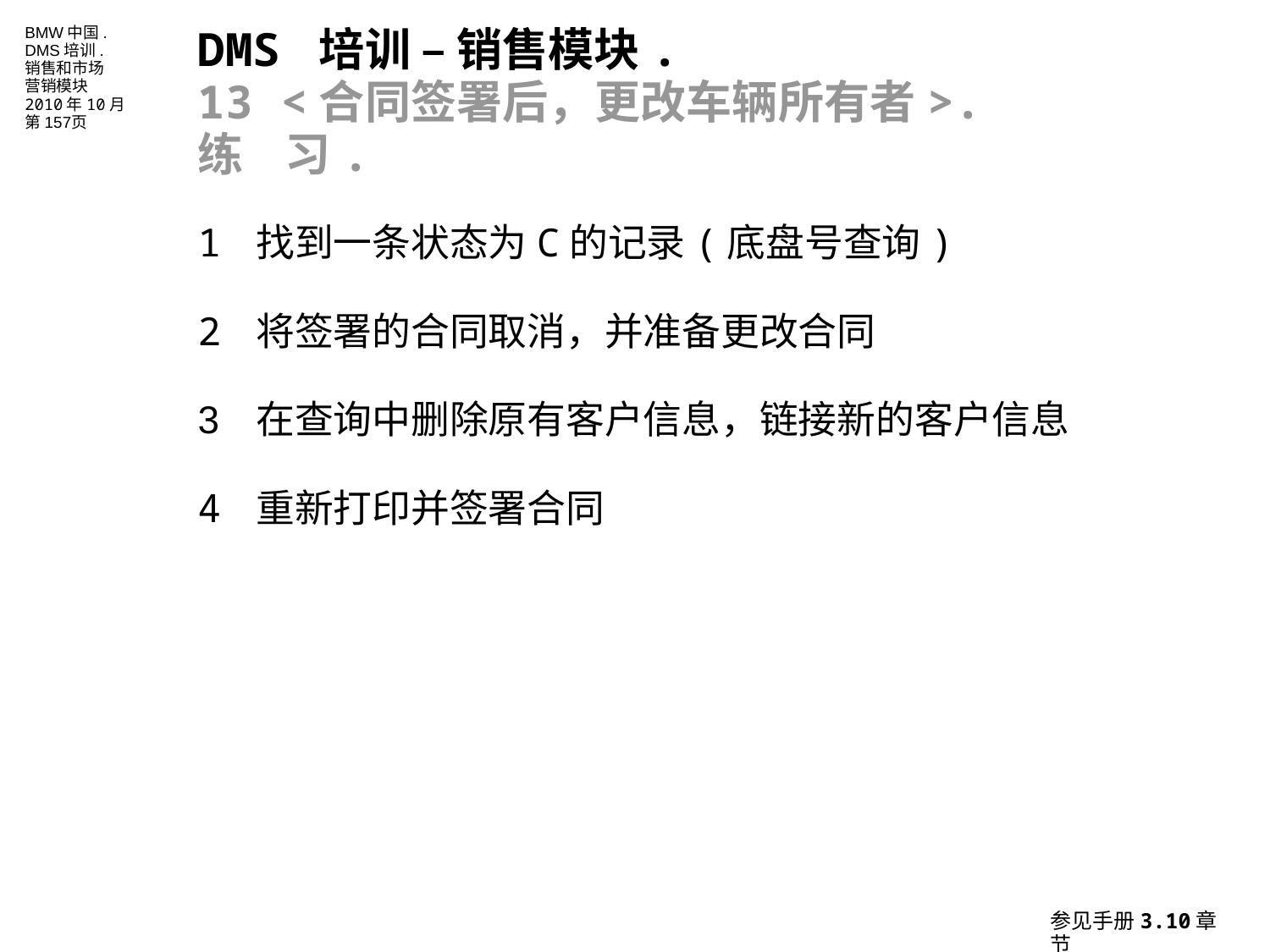

DMS 培训 – 销售模块.
13 <合同签署后，更改车辆所有者>.
练    习.
1	找到一条状态为C的记录(底盘号查询)

2	将签署的合同取消，并准备更改合同

在查询中删除原有客户信息，链接新的客户信息

4	重新打印并签署合同

参见手册3.10章节